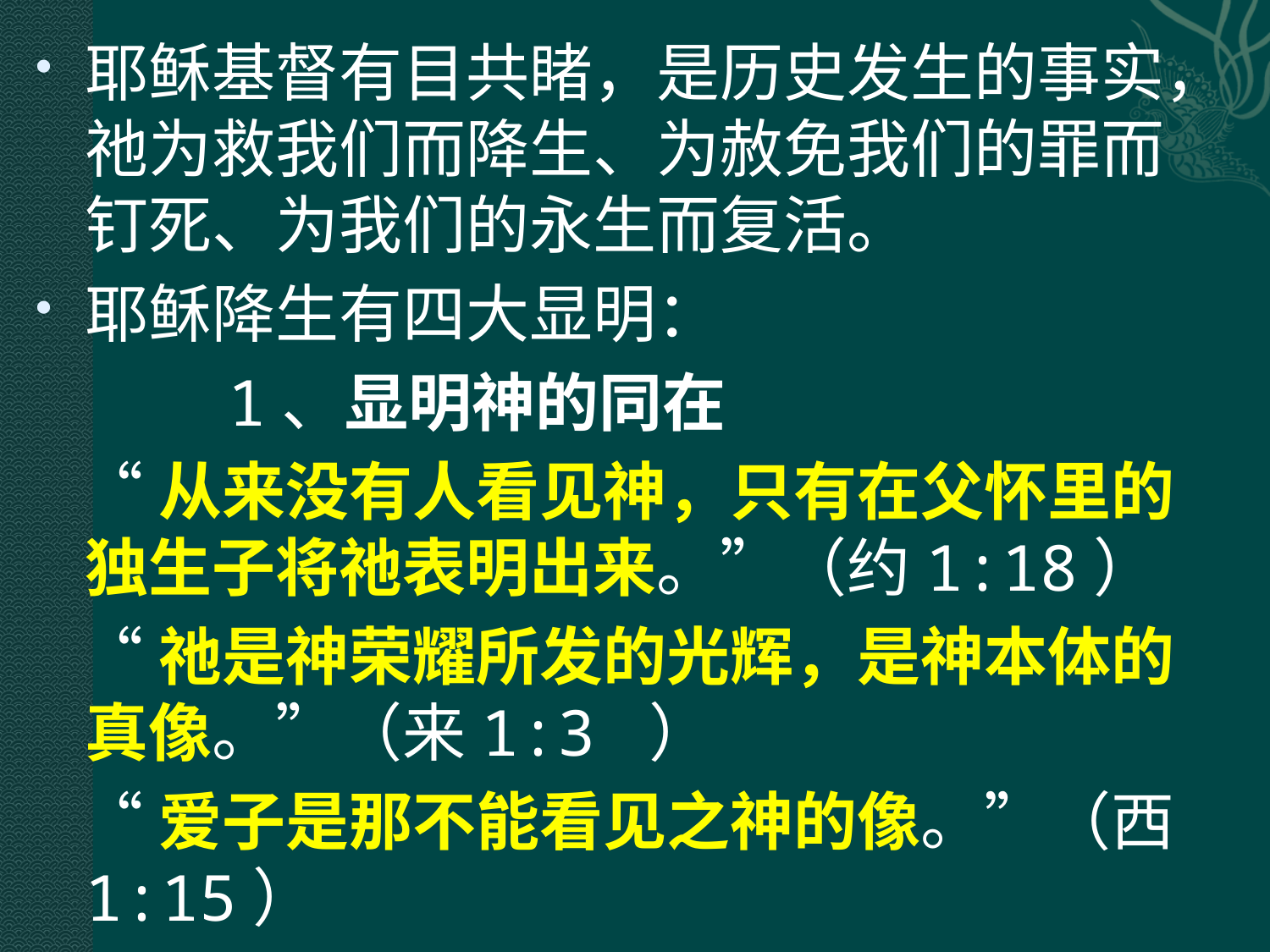

#
耶稣基督有目共睹，是历史发生的事实，祂为救我们而降生、为赦免我们的罪而钉死、为我们的永生而复活。
耶稣降生有四大显明：
     1、显明神的同在
   “从来没有人看见神，只有在父怀里的独生子将祂表明出来。”（约1:18）
   “祂是神荣耀所发的光辉，是神本体的真像。”（来1:3 ）
   “爱子是那不能看见之神的像。”（西1:15）